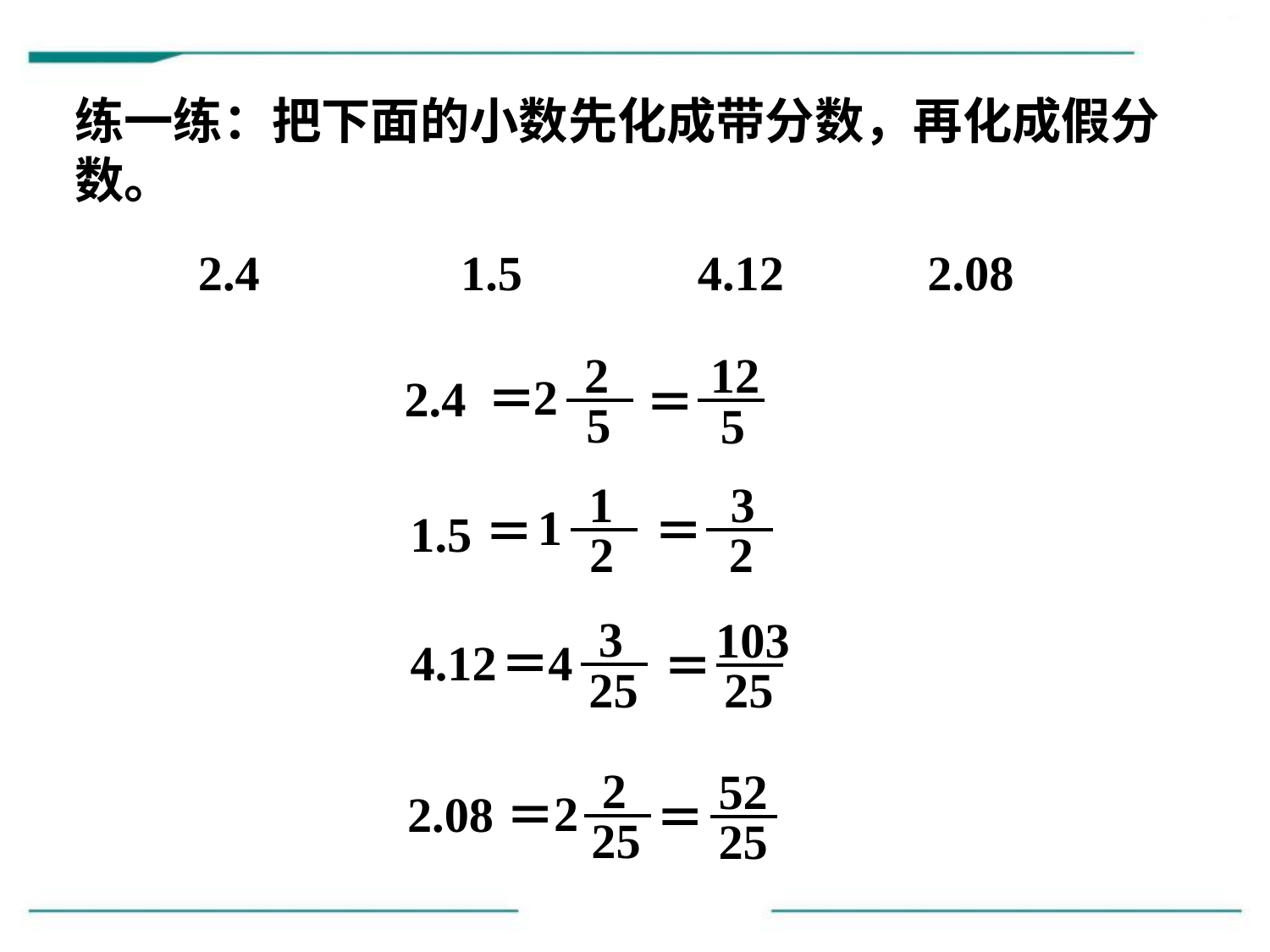

练一练：把下面的小数先化成带分数，再化成假分数。
2.4
1.5
4.12
2.08
2
5
2
＝
12
5
＝
2.4
1
2
1
＝
3
2
＝
1.5
3
25
4
＝
103
25
＝
4.12
2
25
2
＝
52
25
＝
2.08